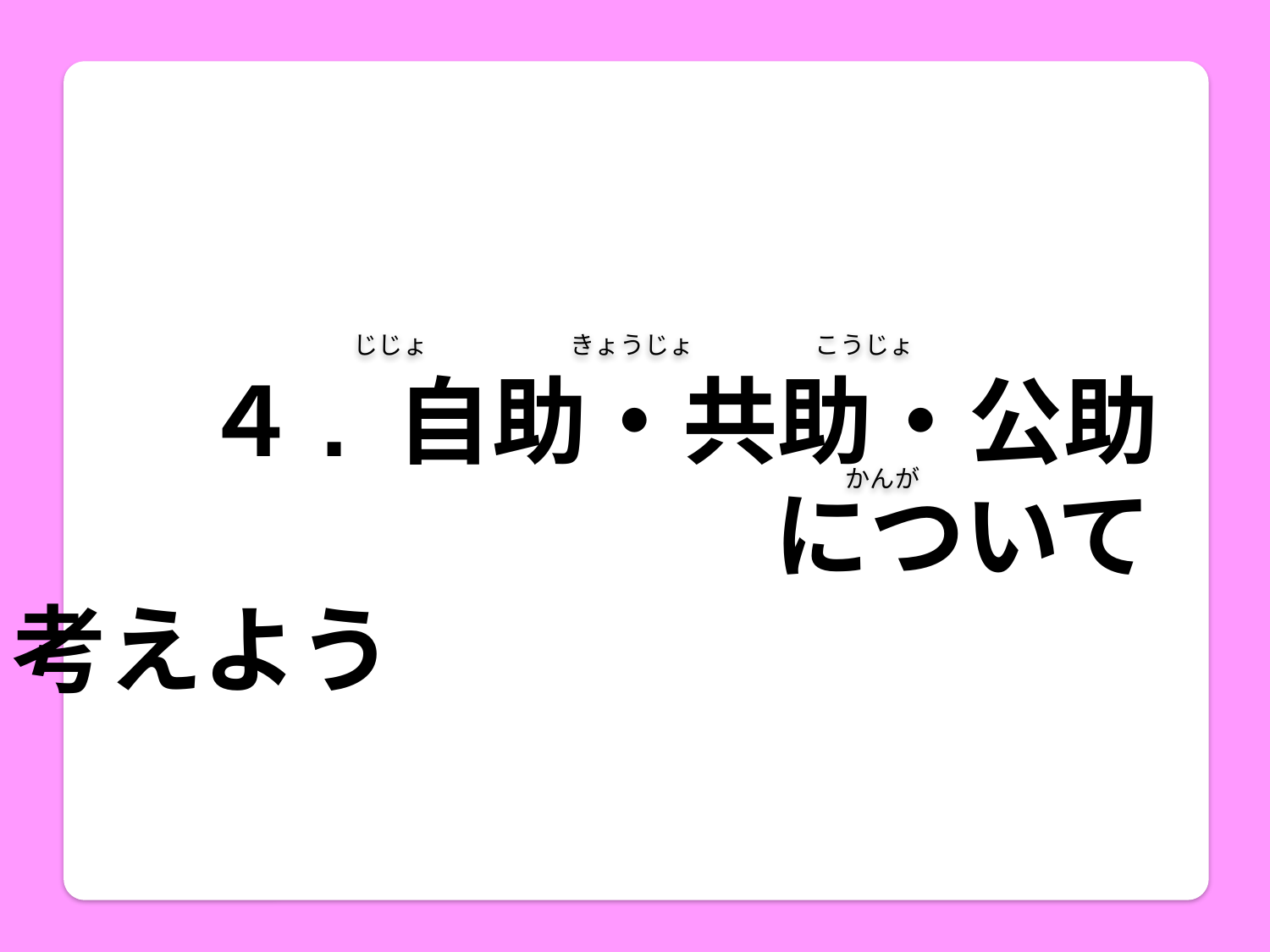

じじょ
きょうじょ
こうじょ
　　４. 自助・共助・公助
　　　　　　　　について考えよう
かんが
28